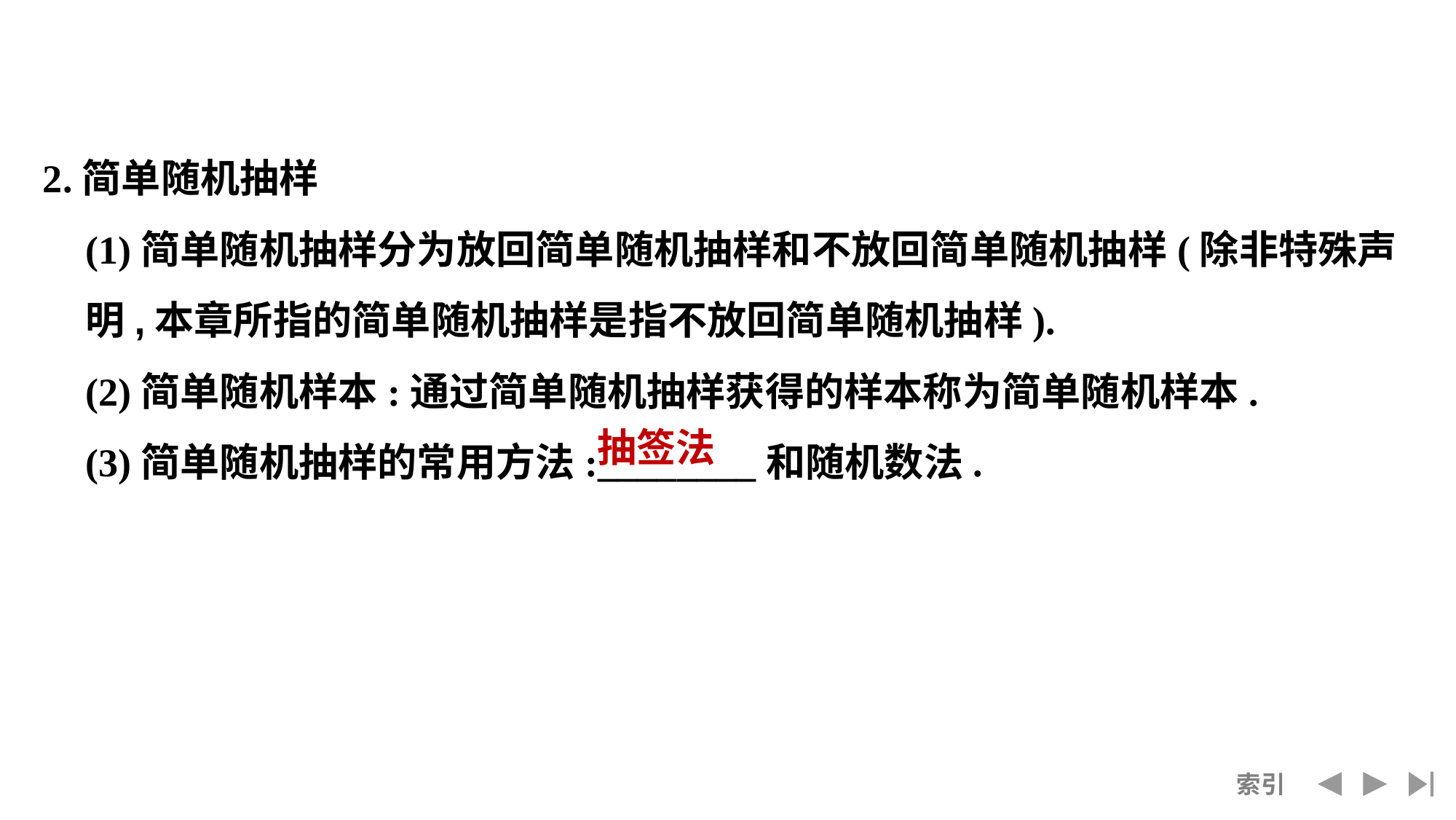

2.简单随机抽样
	(1)简单随机抽样分为放回简单随机抽样和不放回简单随机抽样(除非特殊声明,本章所指的简单随机抽样是指不放回简单随机抽样).
	(2)简单随机样本:通过简单随机抽样获得的样本称为简单随机样本.
	(3)简单随机抽样的常用方法:________和随机数法.
抽签法